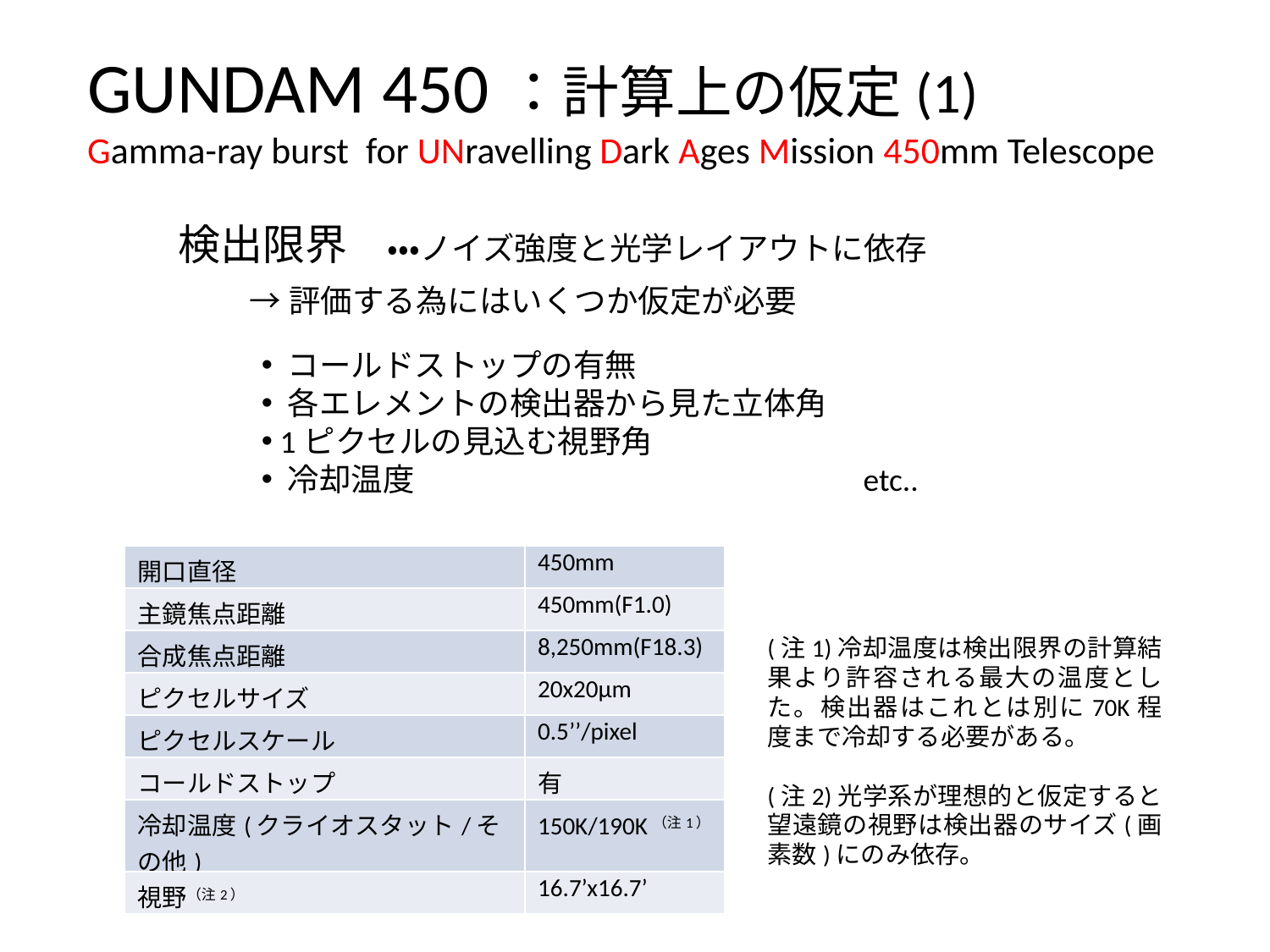

GUNDAM 450：計算上の仮定(1)
Gamma-ray burst  for UNravelling Dark Ages Mission 450mm Telescope
検出限界
・・・ノイズ強度と光学レイアウトに依存
→評価する為にはいくつか仮定が必要
 コールドストップの有無
 各エレメントの検出器から見た立体角
 1ピクセルの見込む視野角
 冷却温度                      　　　　　　　　    etc..
| 開口直径 | 450mm |
| --- | --- |
| 主鏡焦点距離 | 450mm(F1.0) |
| 合成焦点距離 | 8,250mm(F18.3) |
| ピクセルサイズ | 20x20μm |
| ピクセルスケール | 0.5’’/pixel |
| コールドストップ | 有 |
| 冷却温度(クライオスタット/その他) | 150K/190K（注1） |
| 視野（注2） | 16.7’x16.7’ |
(注1)冷却温度は検出限界の計算結果より許容される最大の温度とした。検出器はこれとは別に70K程度まで冷却する必要がある。

(注2)光学系が理想的と仮定すると望遠鏡の視野は検出器のサイズ(画素数)にのみ依存。